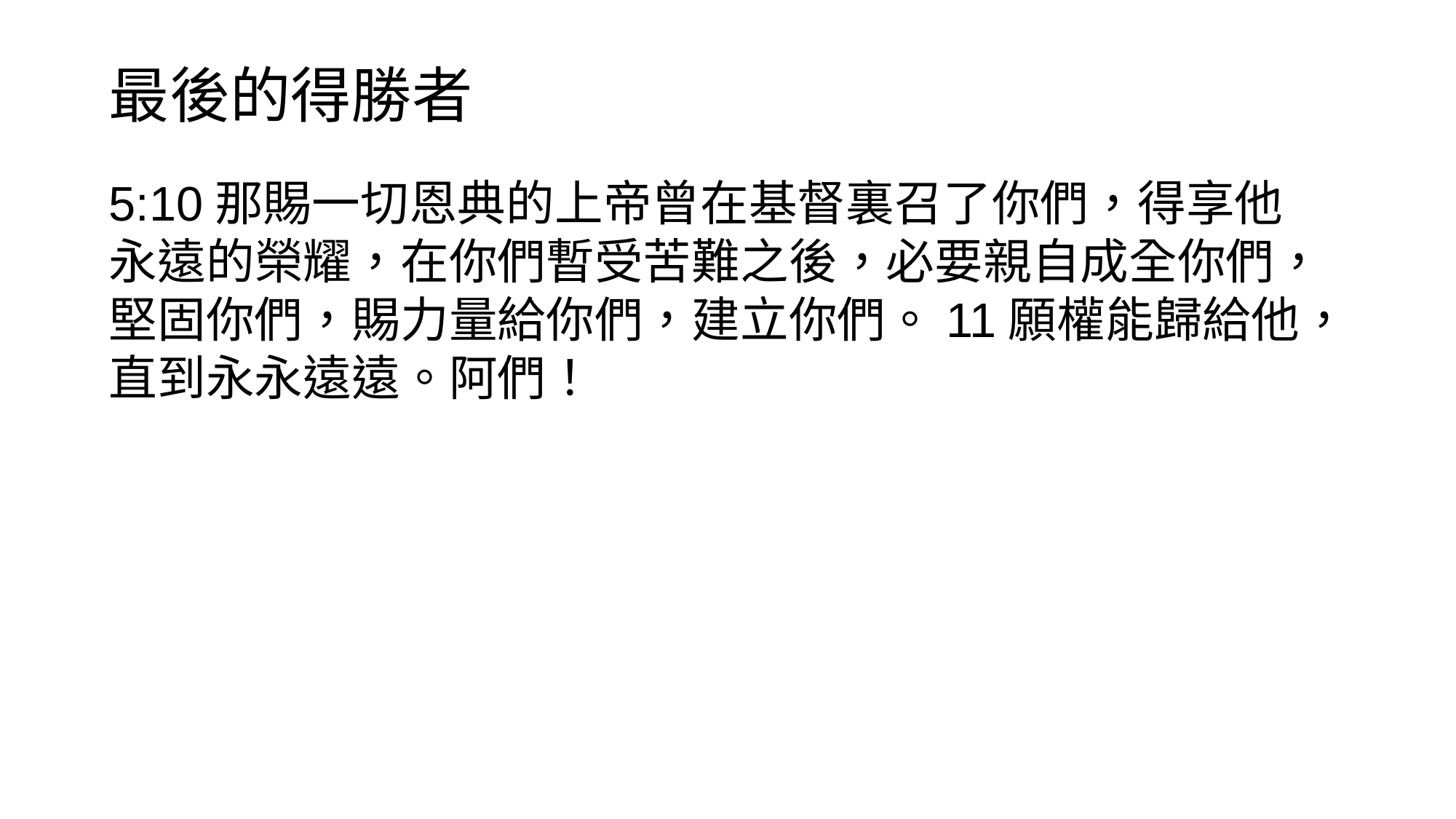

最後的得勝者
5:10那賜一切恩典的上帝曾在基督裏召了你們，得享他永遠的榮耀，在你們暫受苦難之後，必要親自成全你們，堅固你們，賜力量給你們，建立你們。11願權能歸給他，直到永永遠遠。阿們！